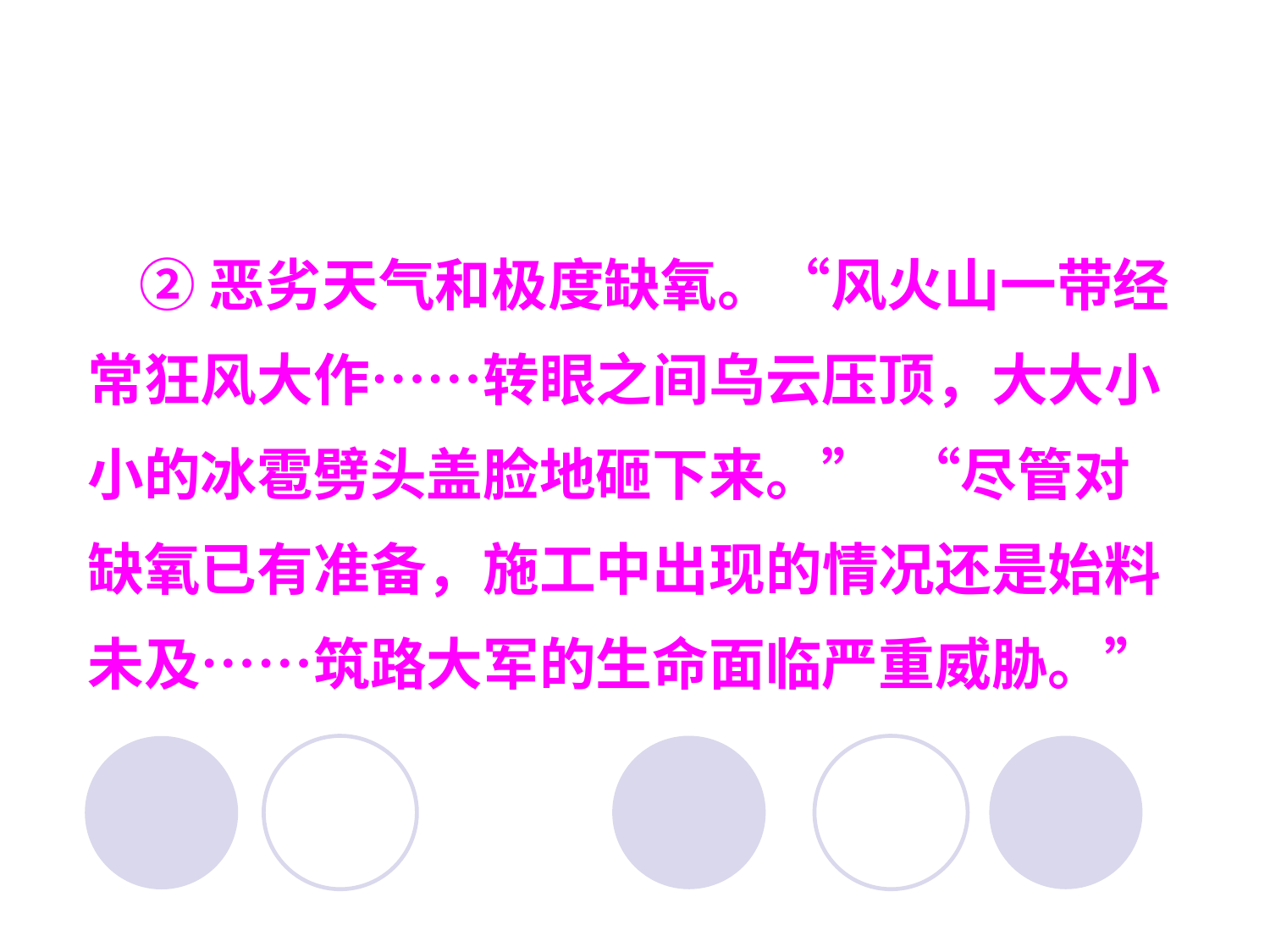

②恶劣天气和极度缺氧。“风火山一带经常狂风大作……转眼之间乌云压顶，大大小小的冰雹劈头盖脸地砸下来。”  “尽管对缺氧已有准备，施工中出现的情况还是始料未及……筑路大军的生命面临严重威胁。”